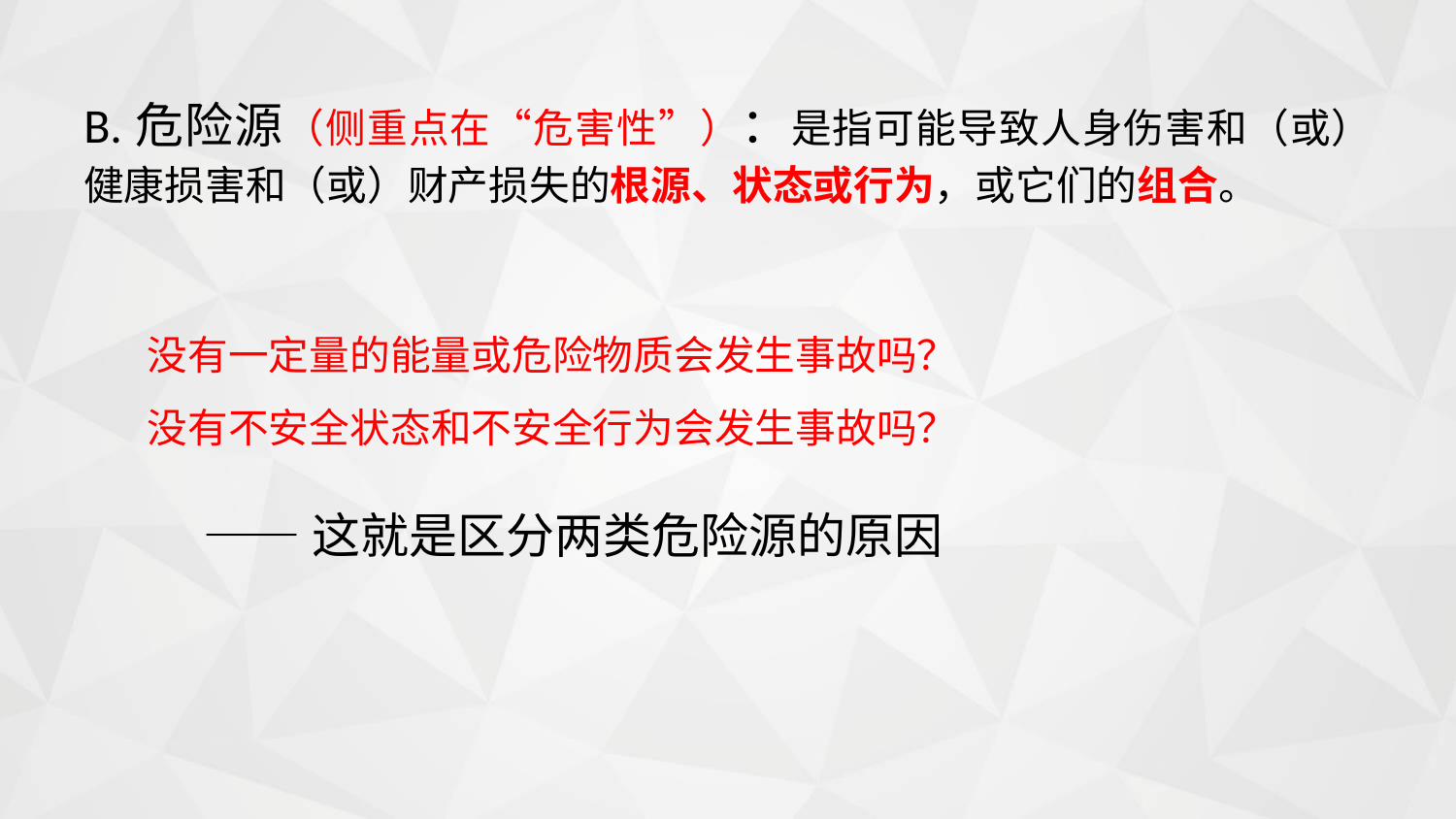

B.危险源（侧重点在“危害性”）：是指可能导致人身伤害和（或）健康损害和（或）财产损失的根源、状态或行为，或它们的组合。

      没有一定量的能量或危险物质会发生事故吗？
      没有不安全状态和不安全行为会发生事故吗？

           ——这就是区分两类危险源的原因